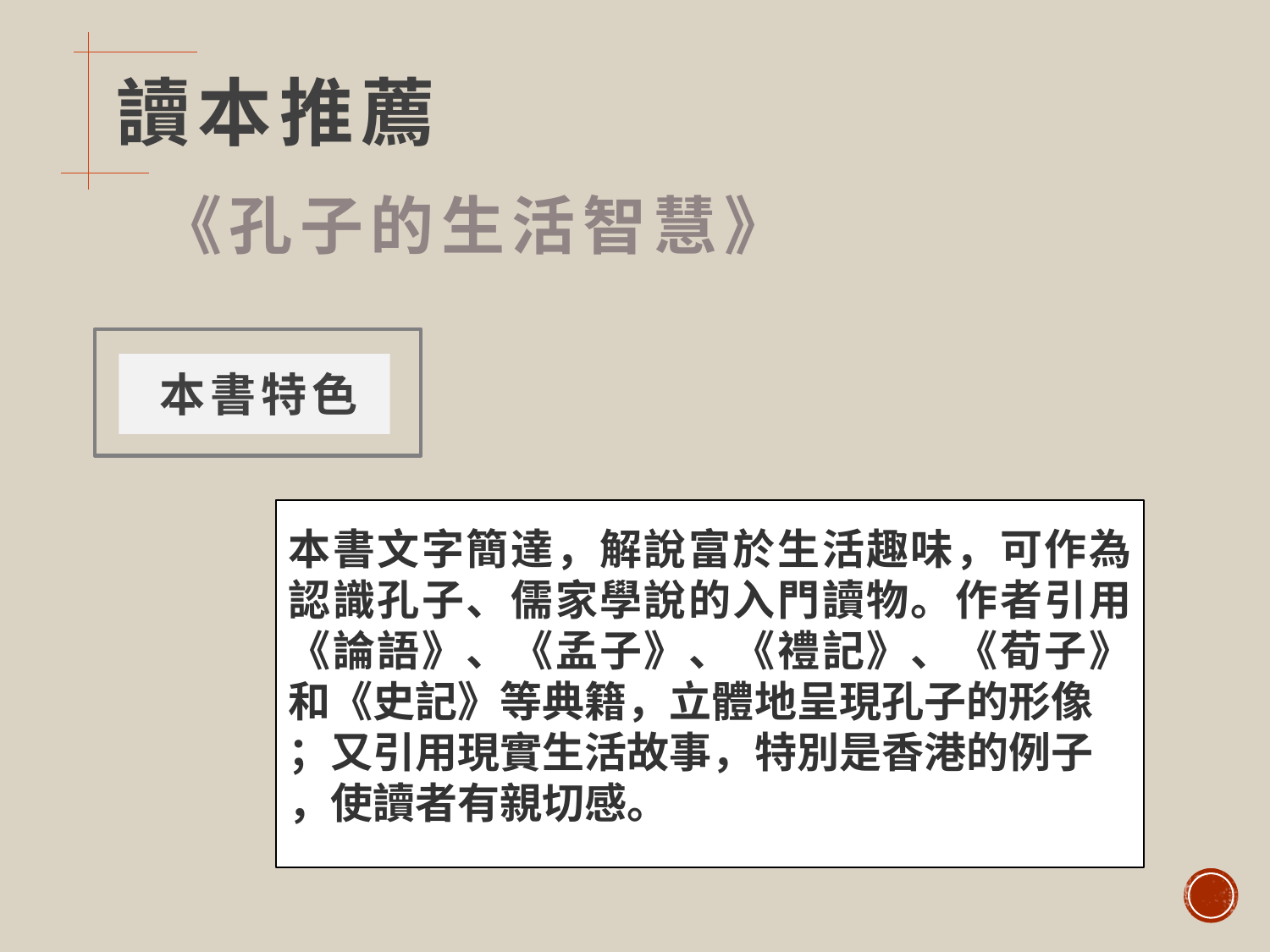

讀本推薦
《孔子的生活智慧》

本書特色

本書文字簡達，解說富於生活趣味，可作為認識孔子、儒家學說的入門讀物。作者引用《論語》、《孟子》、《禮記》、《荀子》和《史記》等典籍，立體地呈現孔子的形像
；又引用現實生活故事，特別是香港的例子
，使讀者有親切感。